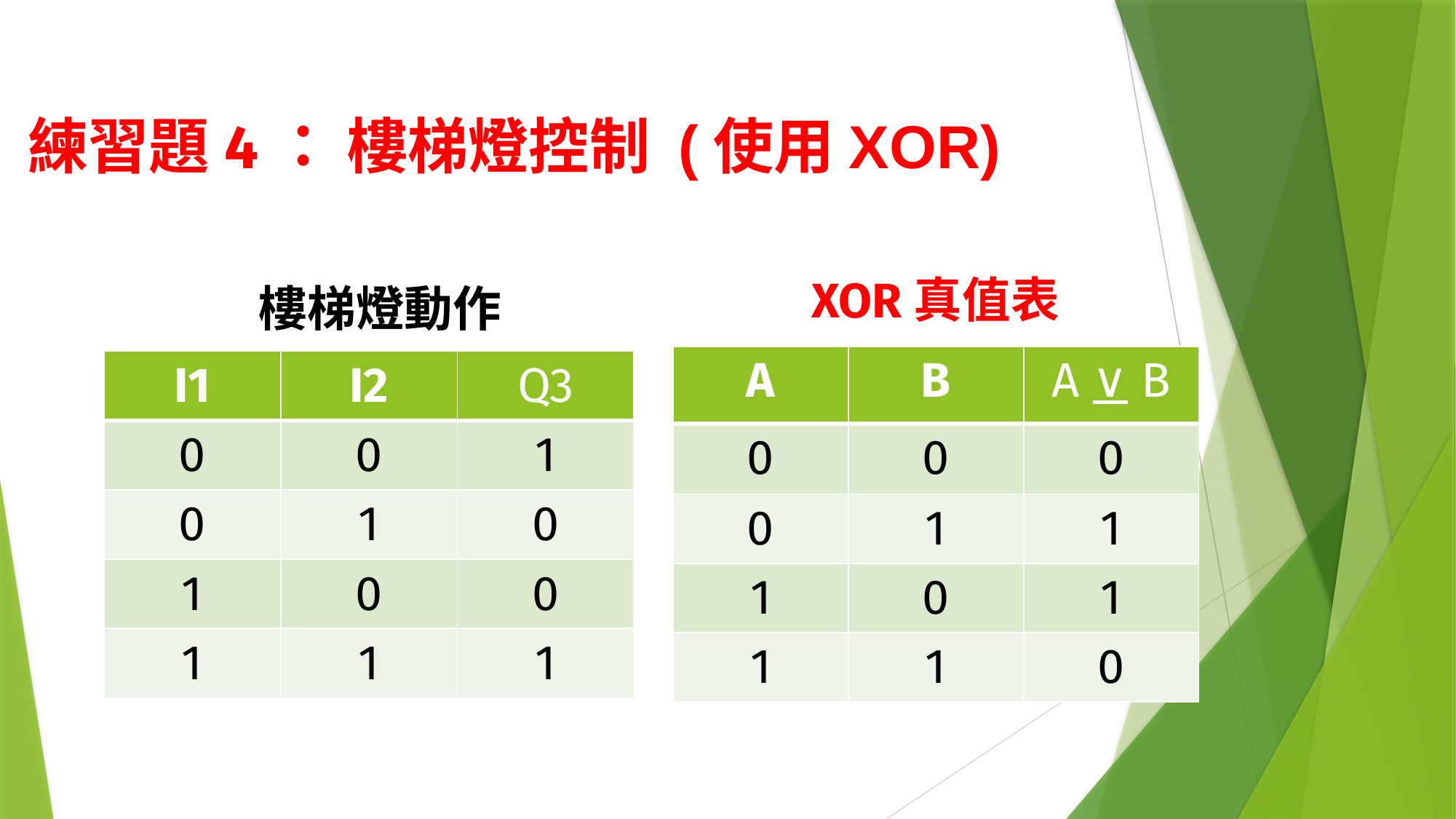

練習題4： 樓梯燈控制 (使用XOR)
XOR真值表
樓梯燈動作
| A | B | A ∨ B |
| --- | --- | --- |
| 0 | 0 | 0 |
| 0 | 1 | 1 |
| 1 | 0 | 1 |
| 1 | 1 | 0 |
| I1 | I2 | Q3 |
| --- | --- | --- |
| 0 | 0 | 1 |
| 0 | 1 | 0 |
| 1 | 0 | 0 |
| 1 | 1 | 1 |